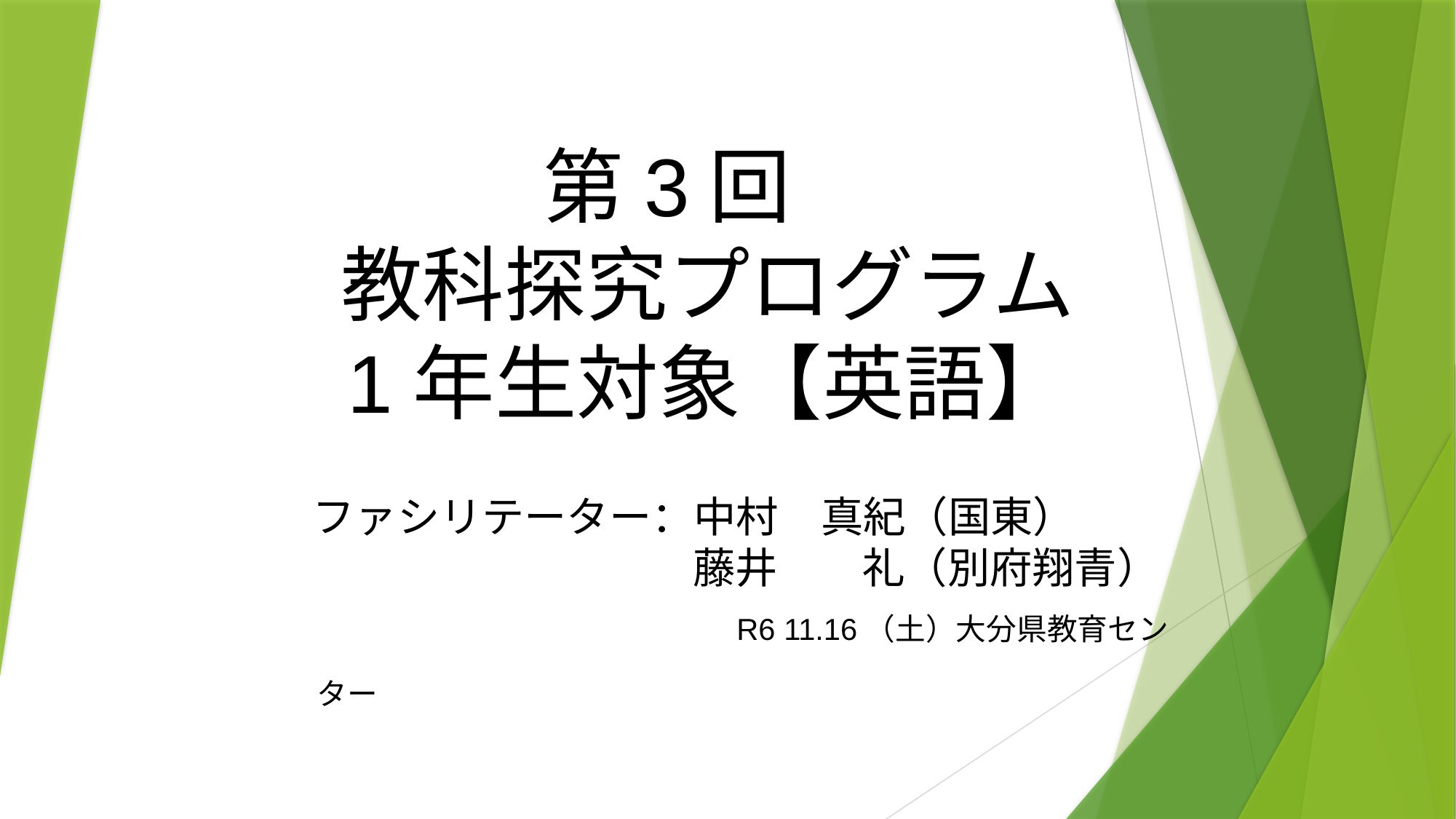

# 第3回　 教科探究プログラム 1年生対象【英語】
　ファシリテーター：中村　真紀（国東）
　　　　　　　   　　藤井　　礼（別府翔青）
　　　　　　　　　　　　R6 11.16（土）大分県教育センター